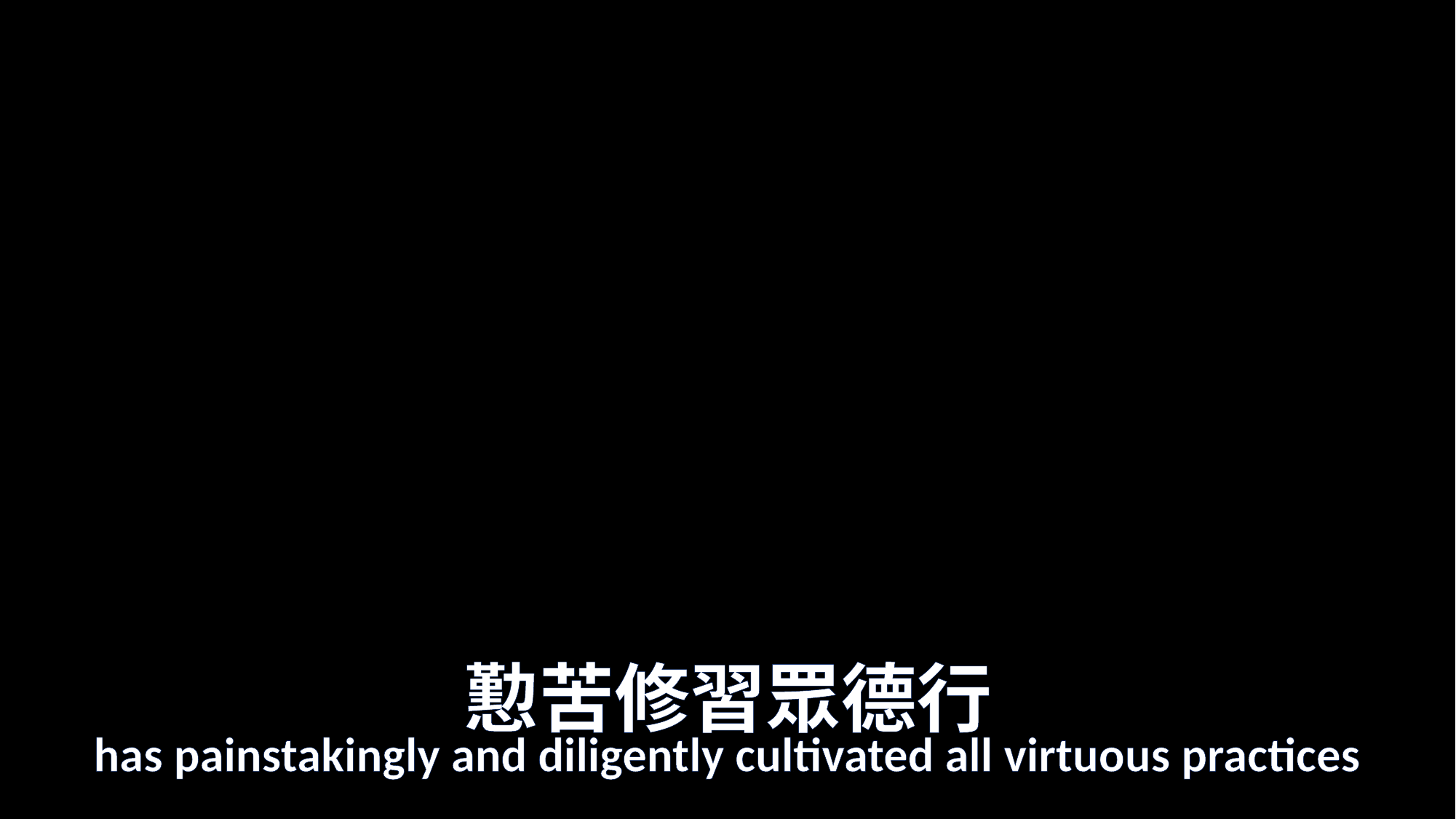

# 懃苦修習眾德行
has painstakingly and diligently cultivated all virtuous practices